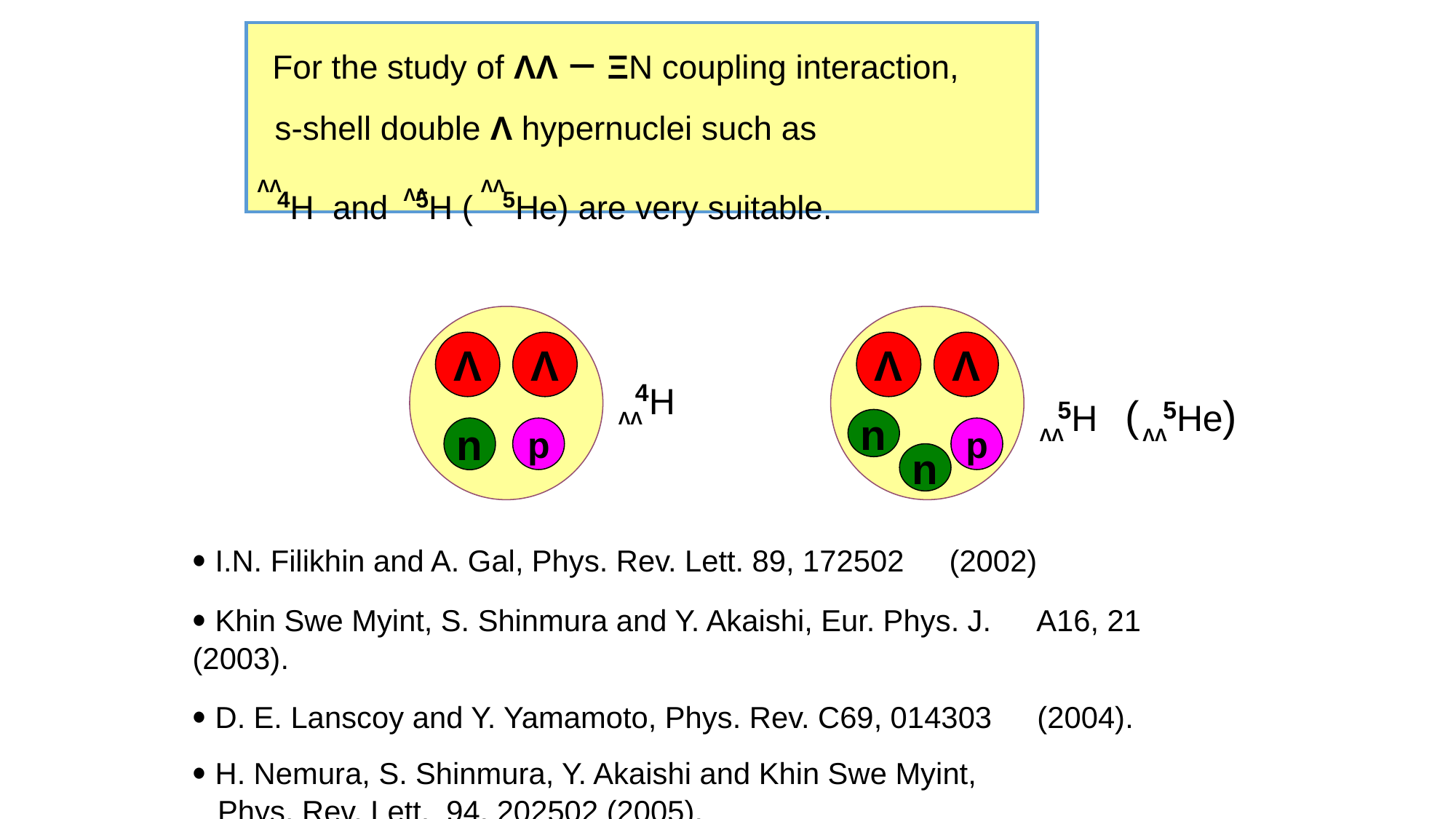

For the study of ΛΛ－ΞN coupling interaction,

 s-shell double Λ hypernuclei such as

  4H  and   5H (   5He) are very suitable.

ΛΛ
ΛΛ
ΛΛ

Λ
Λ
Λ
Λ
4H
5H
(  5He)
ΛΛ
n
p
p
n
ΛΛ
ΛΛ
n
・I.N. Filikhin and A. Gal, Phys. Rev. Lett. 89, 172502　(2002)

・Khin Swe Myint, S. Shinmura and Y. Akaishi, Eur. Phys. J.　A16, 21　(2003).

・D. E. Lanscoy and Y. Yamamoto, Phys. Rev. C69, 014303　(2004).

・H. Nemura, S. Shinmura, Y. Akaishi and Khin Swe Myint,
   Phys. Rev. Lett.  94, 202502 (2005).